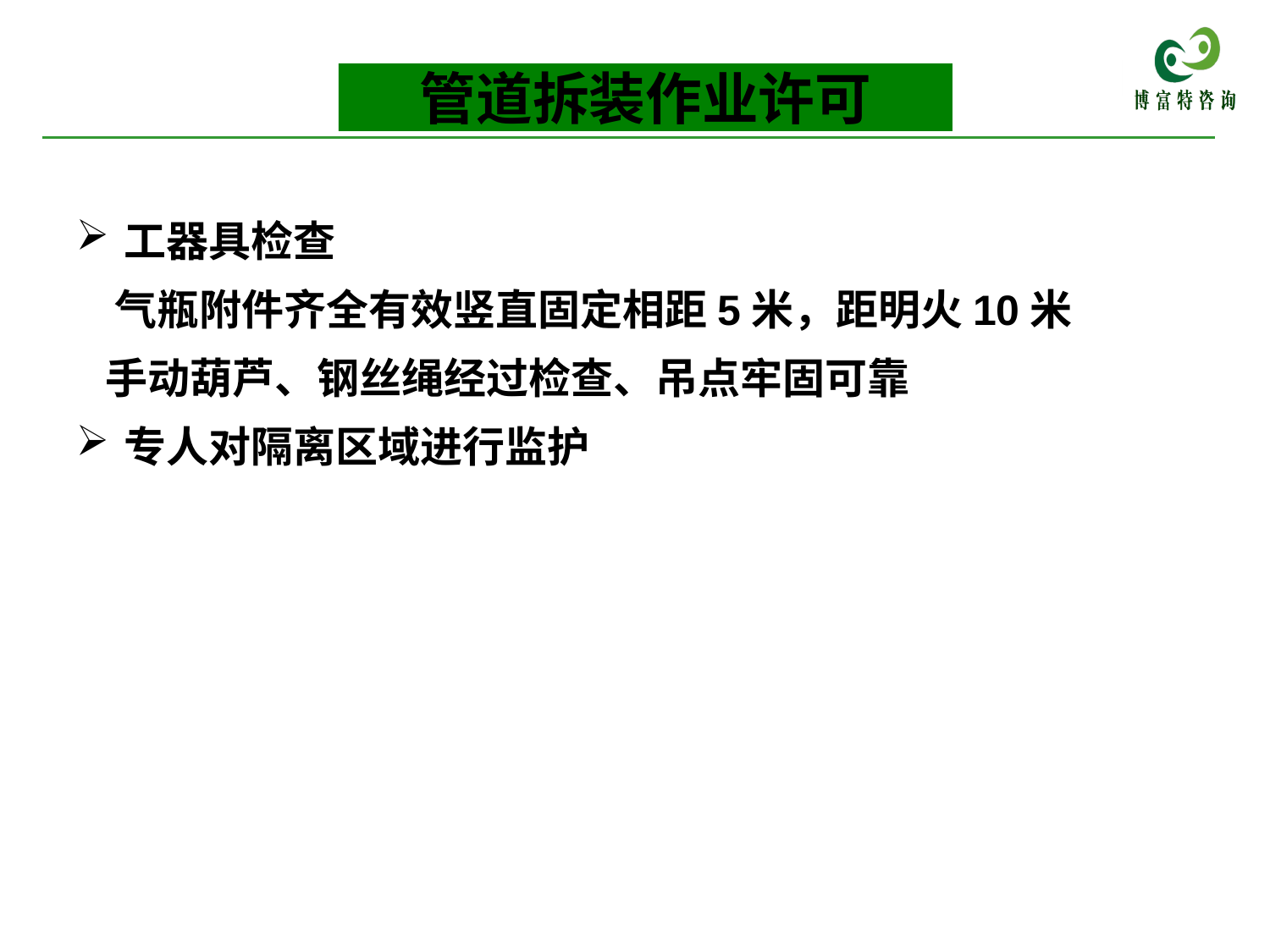

管道拆装作业许可
工器具检查
   气瓶附件齐全有效竖直固定相距5米，距明火10米
  手动葫芦、钢丝绳经过检查、吊点牢固可靠
专人对隔离区域进行监护